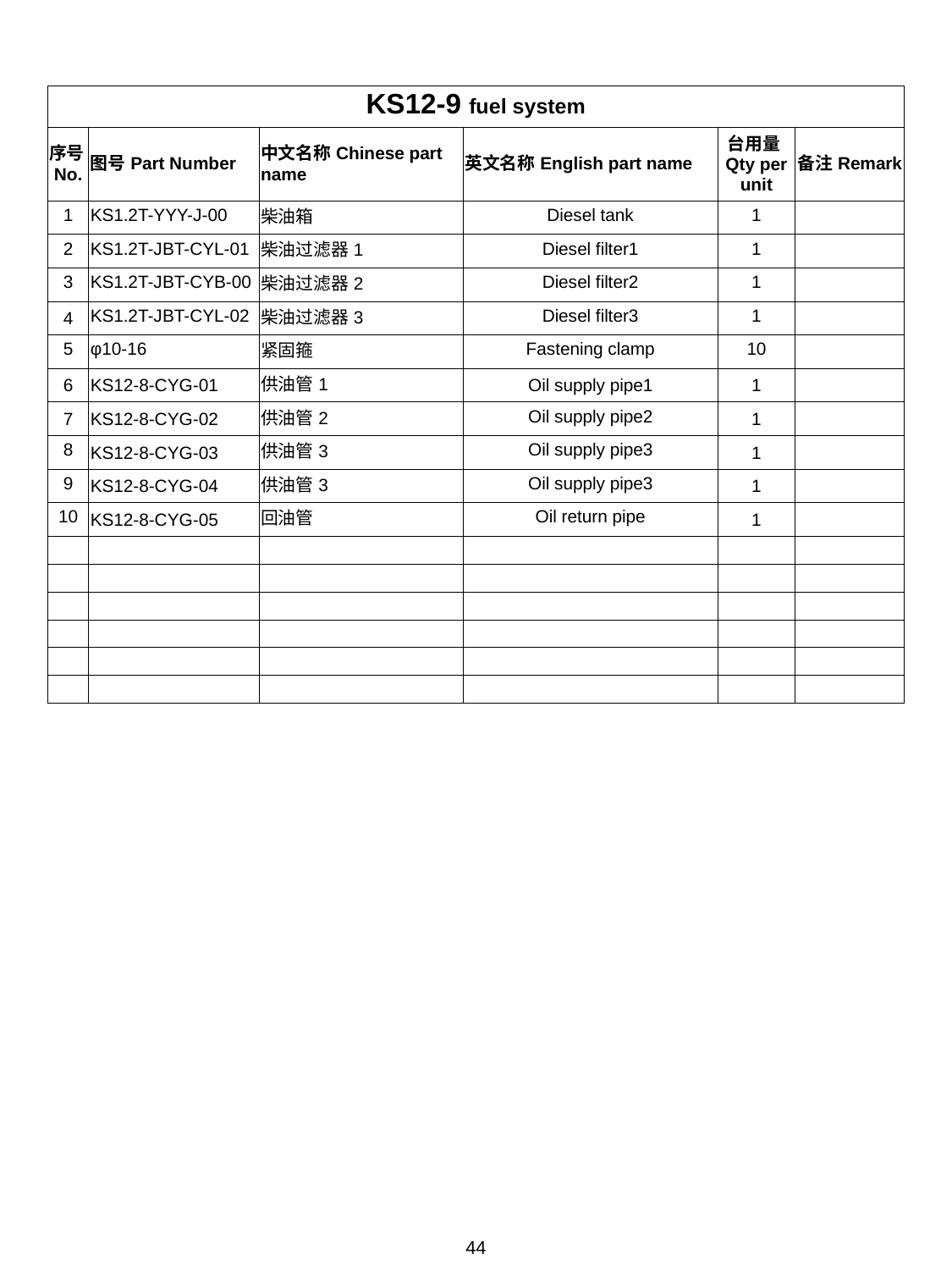

| KS12-9 fuel system |  |  |  |  |  |
| --- | --- | --- | --- | --- | --- |
| 序号No. | 图号Part Number | 中文名称Chinese part name | 英文名称English part name | 台用量Qty per unit | 备注Remark |
| 1 | KS1.2T-YYY-J-00 | 柴油箱 | Diesel tank | 1 |  |
| 2 | KS1.2T-JBT-CYL-01 | 柴油过滤器1 | Diesel filter1 | 1 |  |
| 3 | KS1.2T-JBT-CYB-00 | 柴油过滤器2 | Diesel filter2 | 1 |  |
| 4 | KS1.2T-JBT-CYL-02 | 柴油过滤器3 | Diesel filter3 | 1 |  |
| 5 | φ10-16 | 紧固箍 | Fastening clamp | 10 |  |
| 6 | KS12-8-CYG-01 | 供油管1 | Oil supply pipe1 | 1 |  |
| 7 | KS12-8-CYG-02 | 供油管2 | Oil supply pipe2 | 1 |  |
| 8 | KS12-8-CYG-03 | 供油管3 | Oil supply pipe3 | 1 |  |
| 9 | KS12-8-CYG-04 | 供油管3 | Oil supply pipe3 | 1 |  |
| 10 | KS12-8-CYG-05 | 回油管 | Oil return pipe | 1 |  |
|  |  |  |  |  |  |
|  |  |  |  |  |  |
|  |  |  |  |  |  |
|  |  |  |  |  |  |
|  |  |  |  |  |  |
|  |  |  |  |  |  |
44